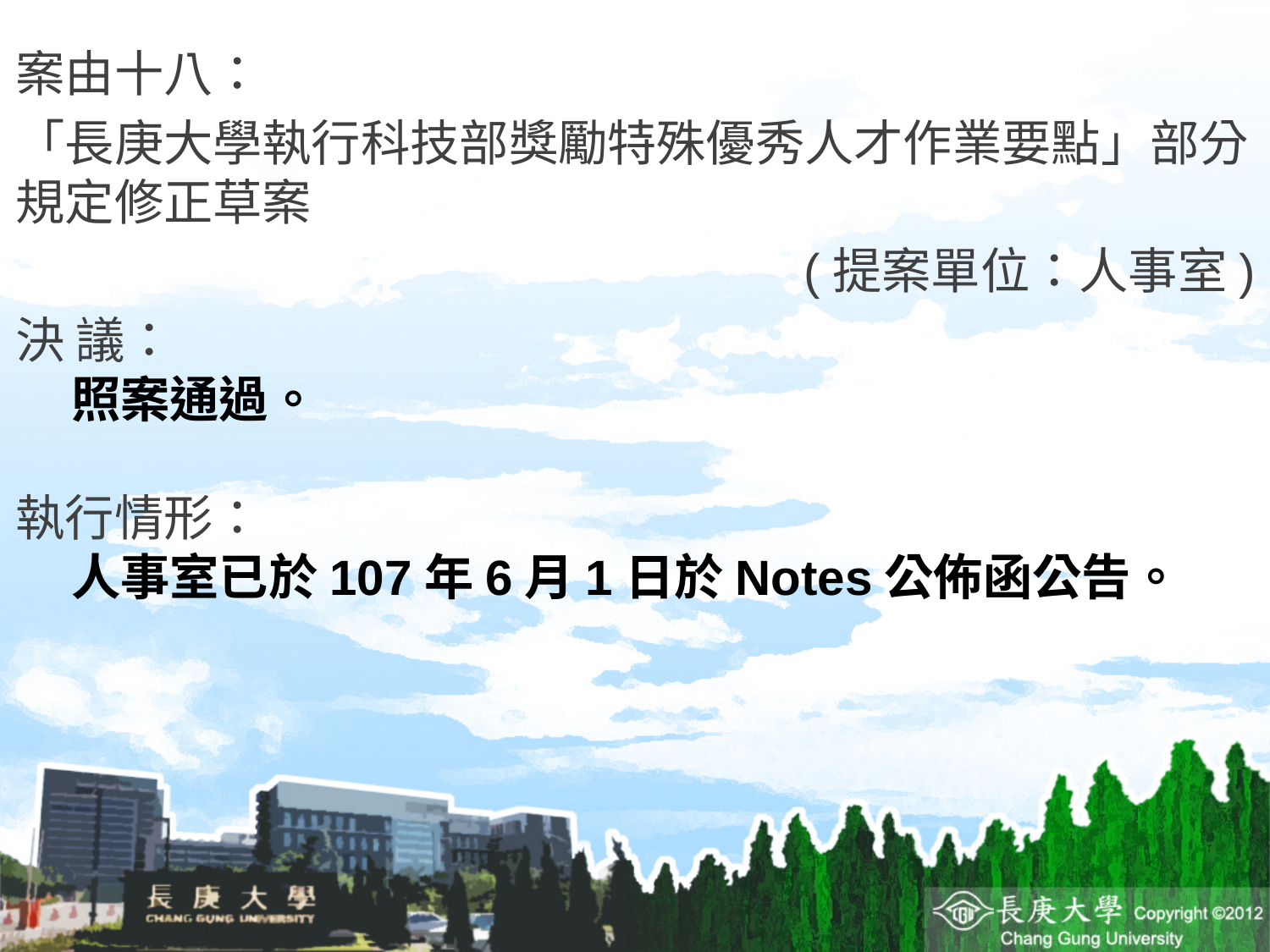

案由十八：
「長庚大學執行科技部獎勵特殊優秀人才作業要點」部分規定修正草案
(提案單位：人事室)
決 議：
照案通過。

執行情形：
人事室已於107年6月1日於Notes公佈函公告。